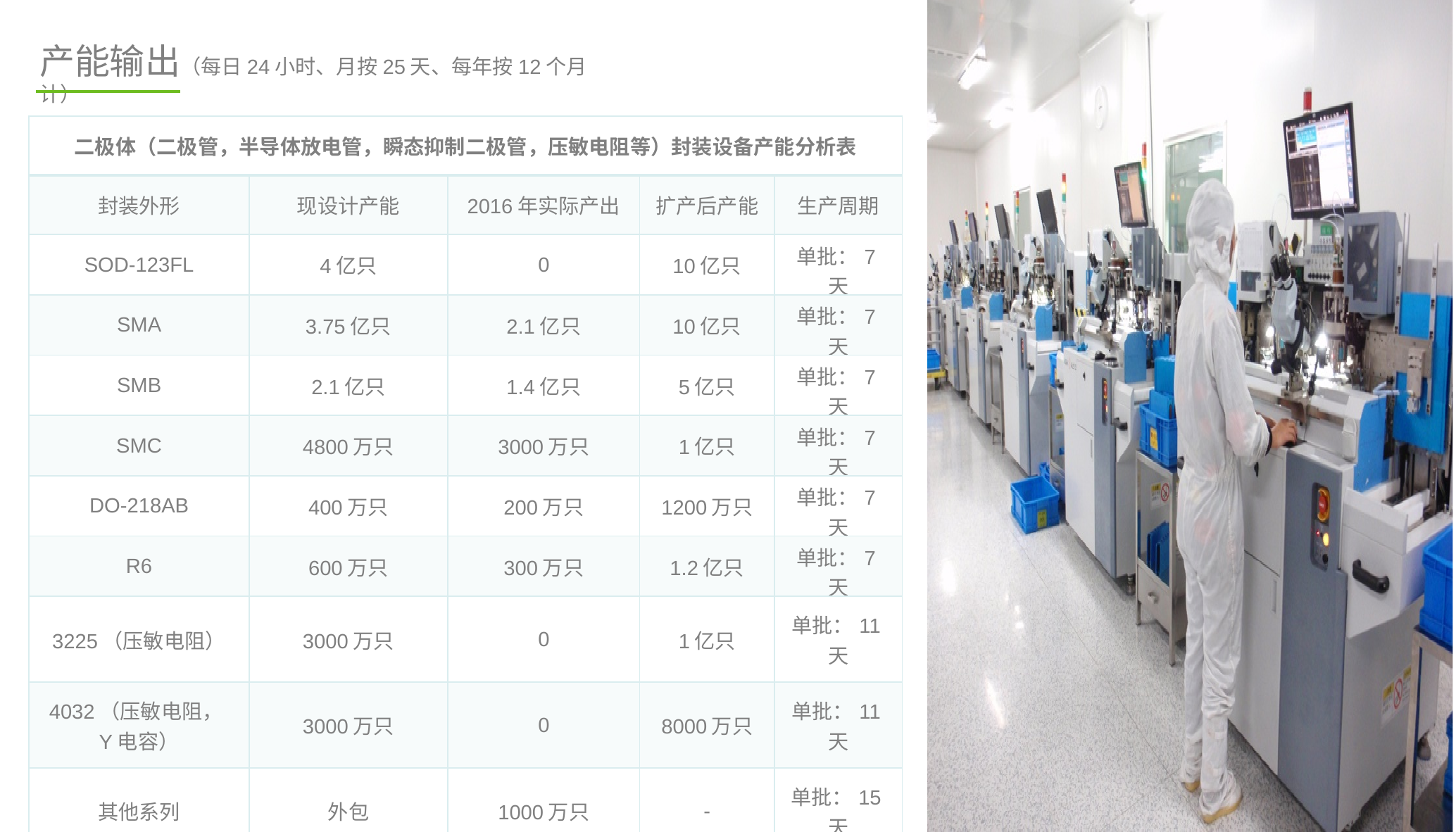

产能输出（每日24小时、月按25天、每年按12个月计）
| 二极体（二极管，半导体放电管，瞬态抑制二极管，压敏电阻等）封装设备产能分析表 |  |  |  |  |
| --- | --- | --- | --- | --- |
| 封装外形 | 现设计产能 | 2016年实际产出 | 扩产后产能 | 生产周期 |
| SOD-123FL | 4亿只 | 0 | 10亿只 | 单批：7天 |
| SMA | 3.75亿只 | 2.1亿只 | 10亿只 | 单批：7天 |
| SMB | 2.1亿只 | 1.4亿只 | 5亿只 | 单批：7天 |
| SMC | 4800万只 | 3000万只 | 1亿只 | 单批：7天 |
| DO-218AB | 400万只 | 200万只 | 1200万只 | 单批：7天 |
| R6 | 600万只 | 300万只 | 1.2亿只 | 单批：7天 |
| 3225（压敏电阻） | 3000万只 | 0 | 1亿只 | 单批：11天 |
| 4032（压敏电阻，Y电容） | 3000万只 | 0 | 8000万只 | 单批：11天 |
| 其他系列 | 外包 | 1000万只 | - | 单批：15天 |